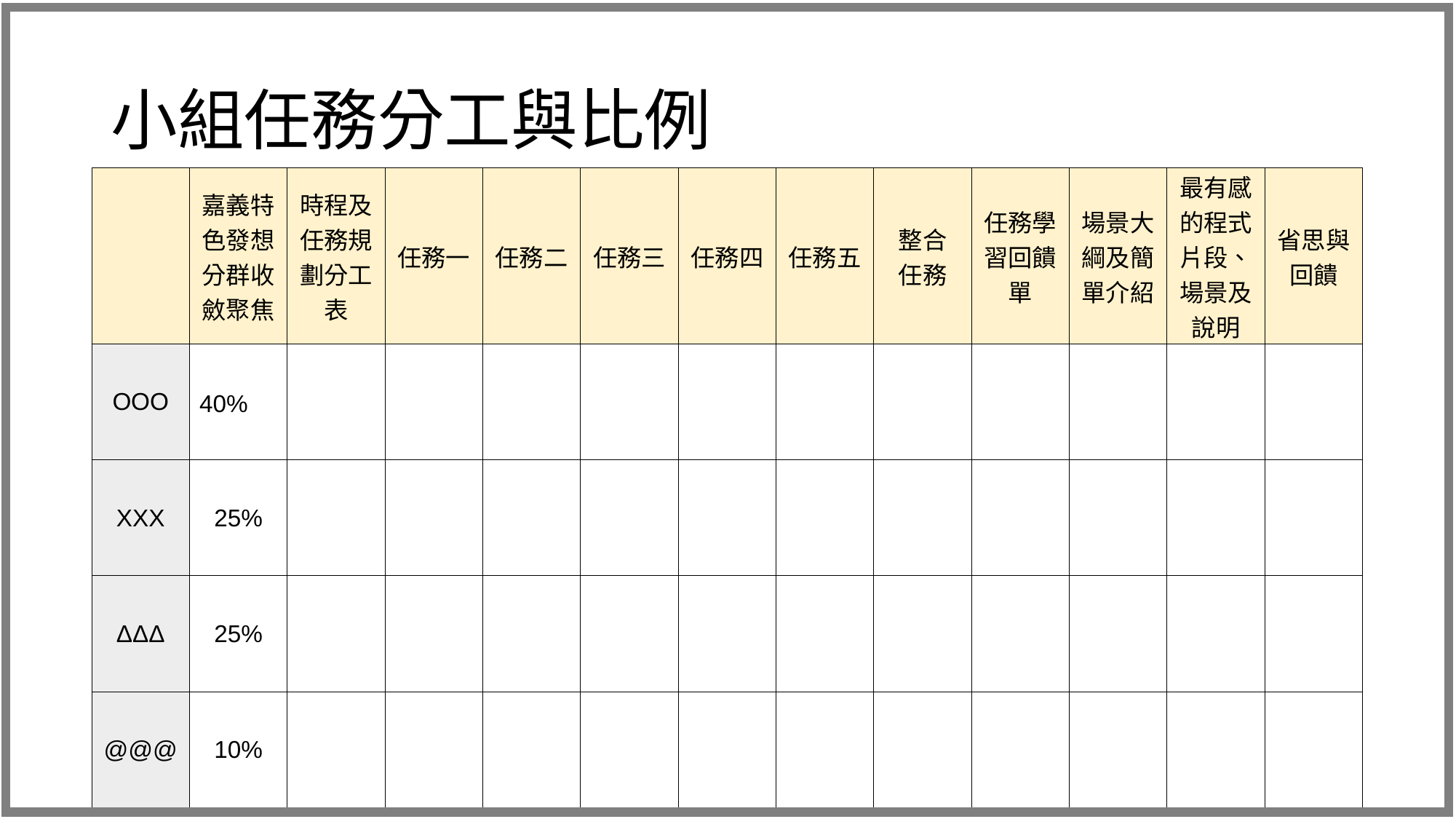

# 小組任務分工與比例
|  | 嘉義特色發想分群收斂聚焦 | 時程及任務規劃分工表 | 任務一 | 任務二 | 任務三 | 任務四 | 任務五 | 整合 任務 | 任務學習回饋單 | 場景大綱及簡單介紹 | 最有感的程式片段、場景及說明 | 省思與回饋 |
| --- | --- | --- | --- | --- | --- | --- | --- | --- | --- | --- | --- | --- |
| OOO | 40% |  |  |  |  |  |  |  |  |  |  |  |
| XXX | 25% |  |  |  |  |  |  |  |  |  |  |  |
| ΔΔΔ | 25% |  |  |  |  |  |  |  |  |  |  |  |
| @@@ | 10% |  |  |  |  |  |  |  |  |  |  |  |